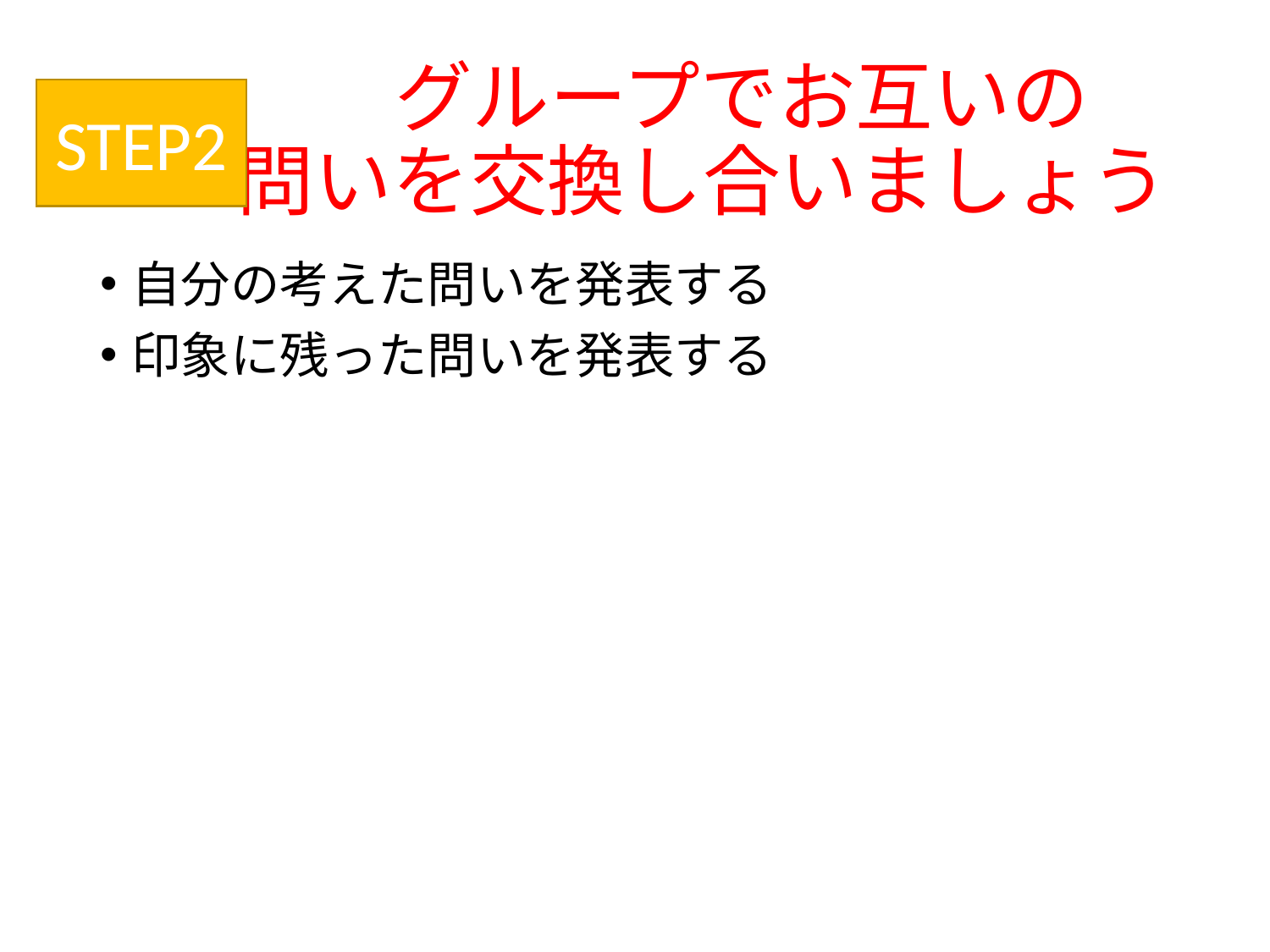

# グループでお互いの 問いを交換し合いましょう
STEP2
自分の考えた問いを発表する
印象に残った問いを発表する